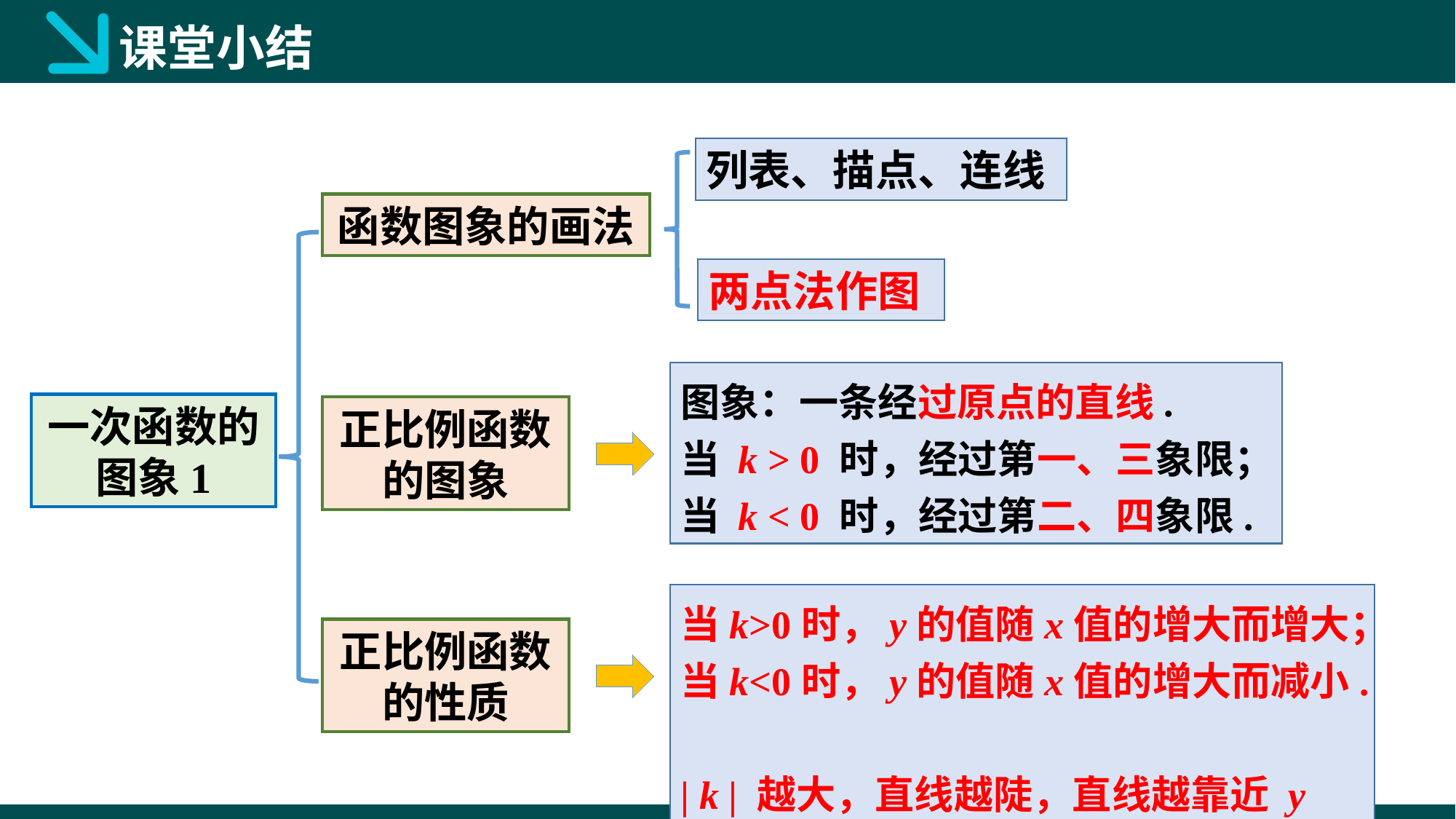

课堂小结
列表、描点、连线

函数图象的画法

一次函数的图象1
两点法作图
图象：一条经过原点的直线.
当 k > 0 时，经过第一、三象限；
当 k < 0 时，经过第二、四象限.

正比例函数的图象
当k>0时，y的值随x值的增大而增大；
当k<0时，y的值随x值的增大而减小.
| k | 越大，直线越陡，直线越靠近 y 轴.

正比例函数的性质